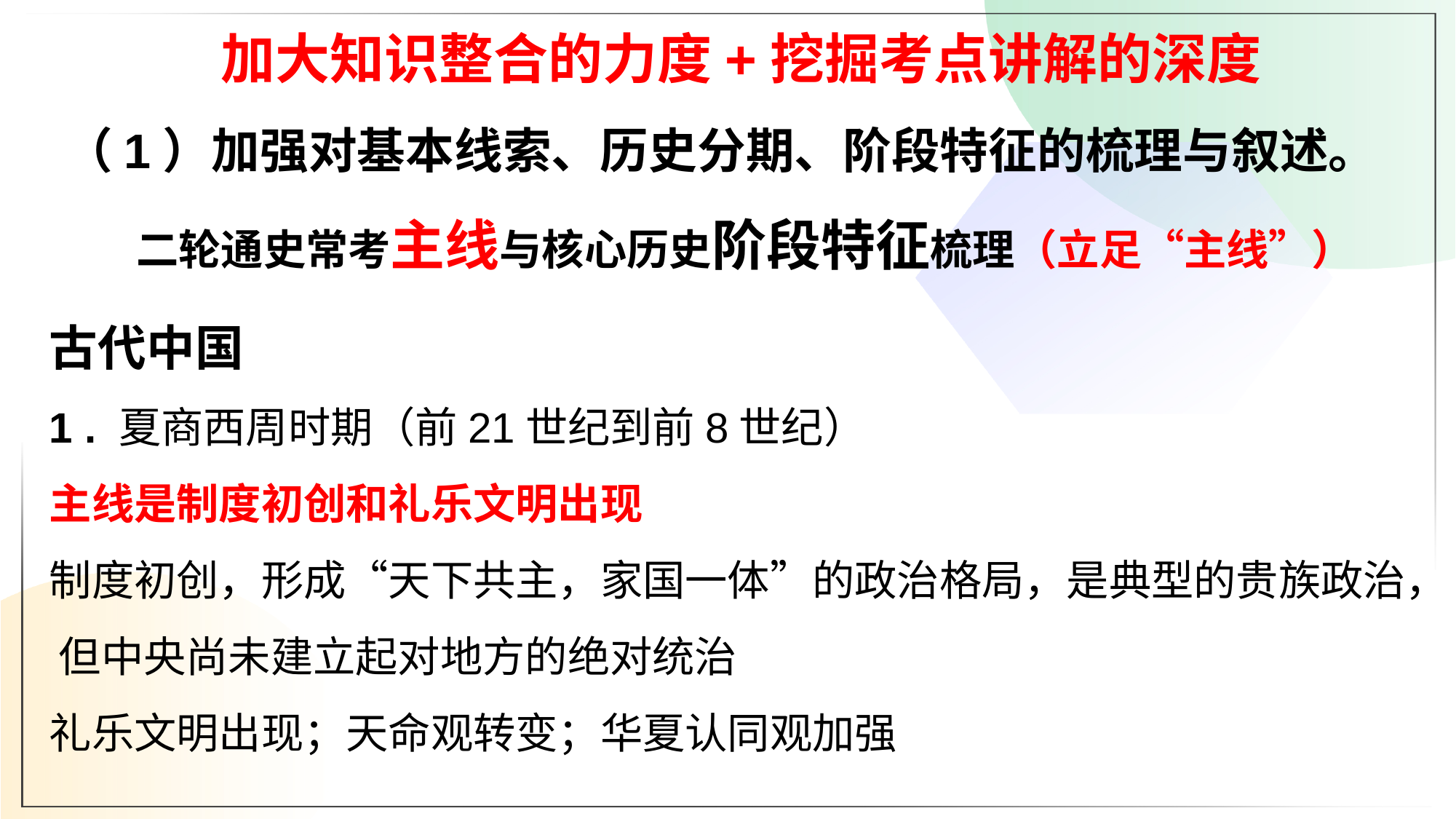

加大知识整合的力度+挖掘考点讲解的深度
（1）加强对基本线索、历史分期、阶段特征的梳理与叙述。
二轮通史常考主线与核心历史阶段特征梳理（立足“主线”）
古代中国
1 . 夏商西周时期（前21世纪到前8世纪）
主线是制度初创和礼乐文明出现
制度初创，形成“天下共主，家国一体”的政治格局，是典型的贵族政治， 但中央尚未建立起对地方的绝对统治
礼乐文明出现；天命观转变；华夏认同观加强